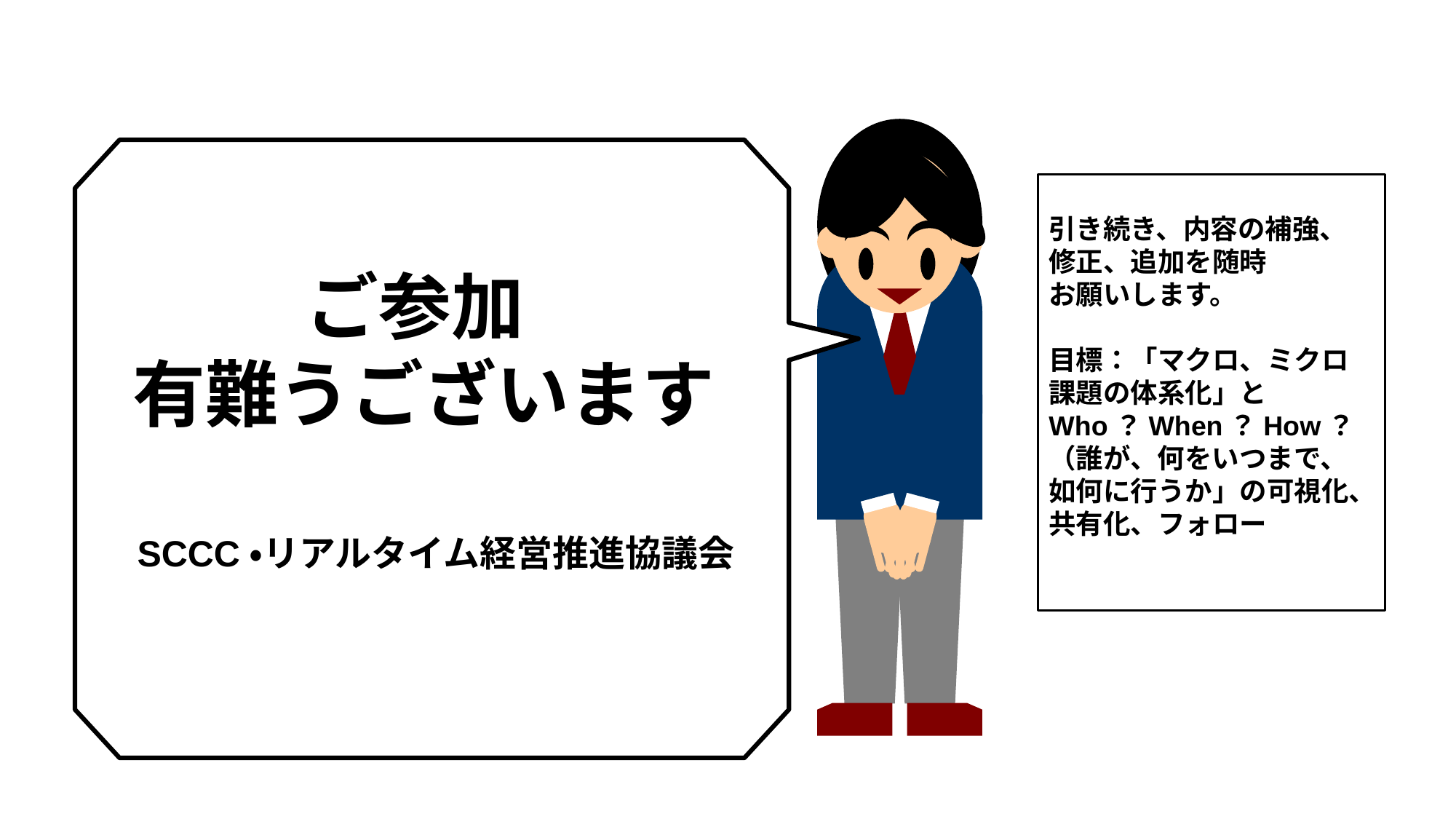

ご参加
有難うございます

引き続き、内容の補強、修正、追加を随時
お願いします。

目標：「マクロ、ミクロ課題の体系化」と
Who？When？How？
（誰が、何をいつまで、如何に行うか」の可視化、共有化、フォロー

SCCC・リアルタイム経営推進協議会